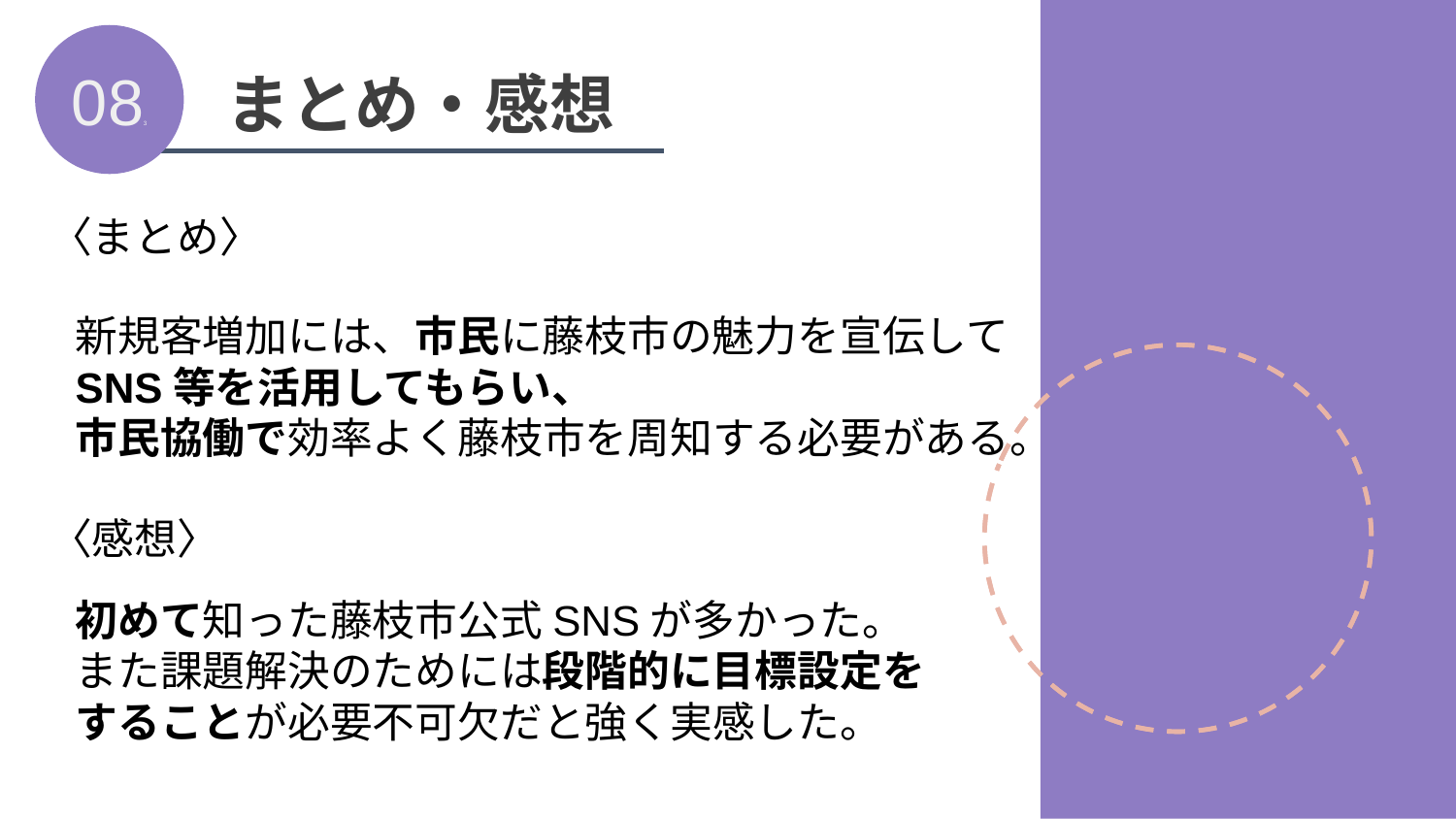

083
まとめ・感想
〈まとめ〉
新規客増加には、市民に藤枝市の魅力を宣伝して
SNS等を活用してもらい、
市民協働で効率よく藤枝市を周知する必要がある。

〈感想〉
初めて知った藤枝市公式SNSが多かった。
また課題解決のためには段階的に目標設定をすることが必要不可欠だと強く実感した。